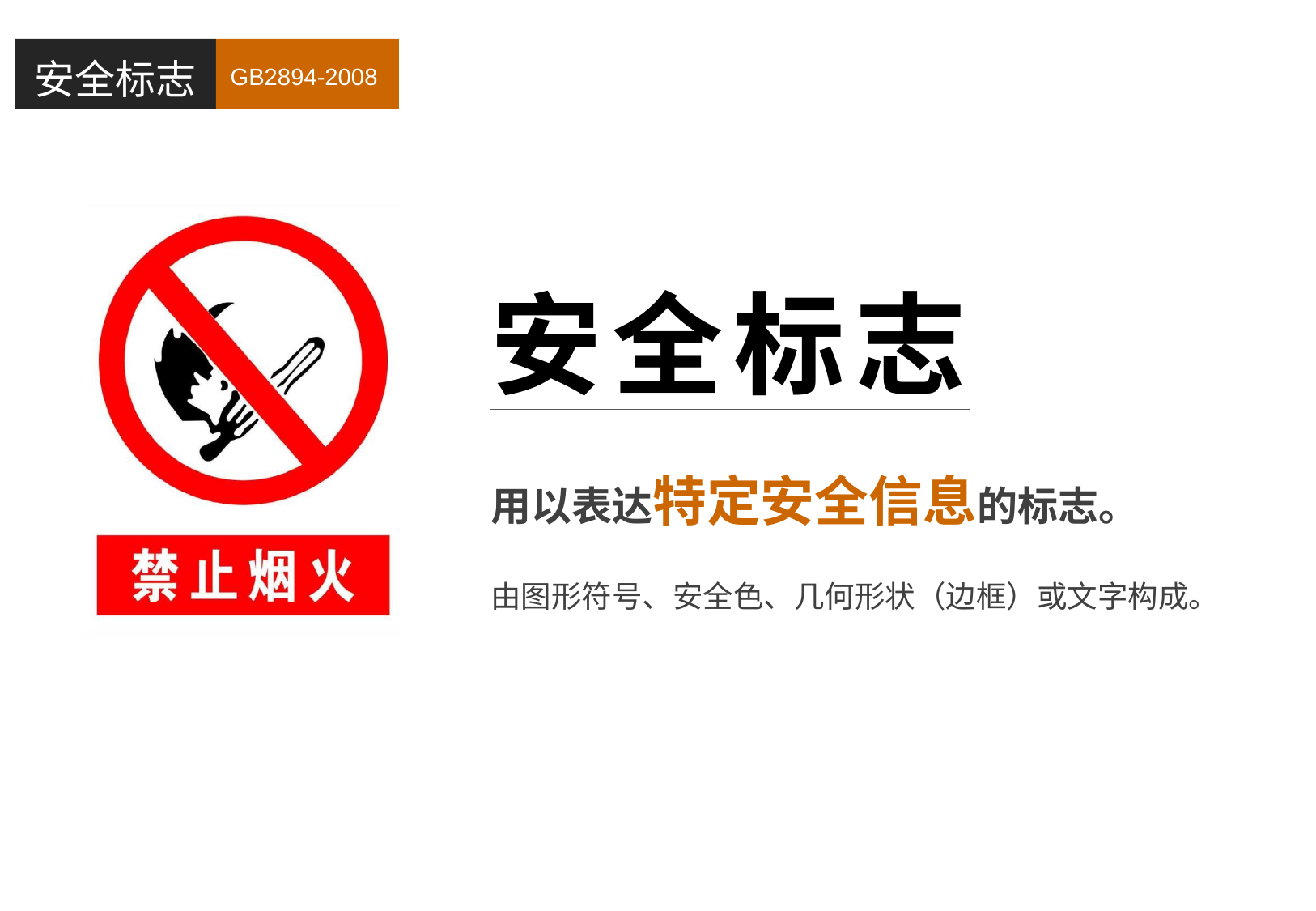

安全标志
GB2894-2008

安全标志

用以表达特定安全信息的标志。
由图形符号、安全色、几何形状（边框）或文字构成。